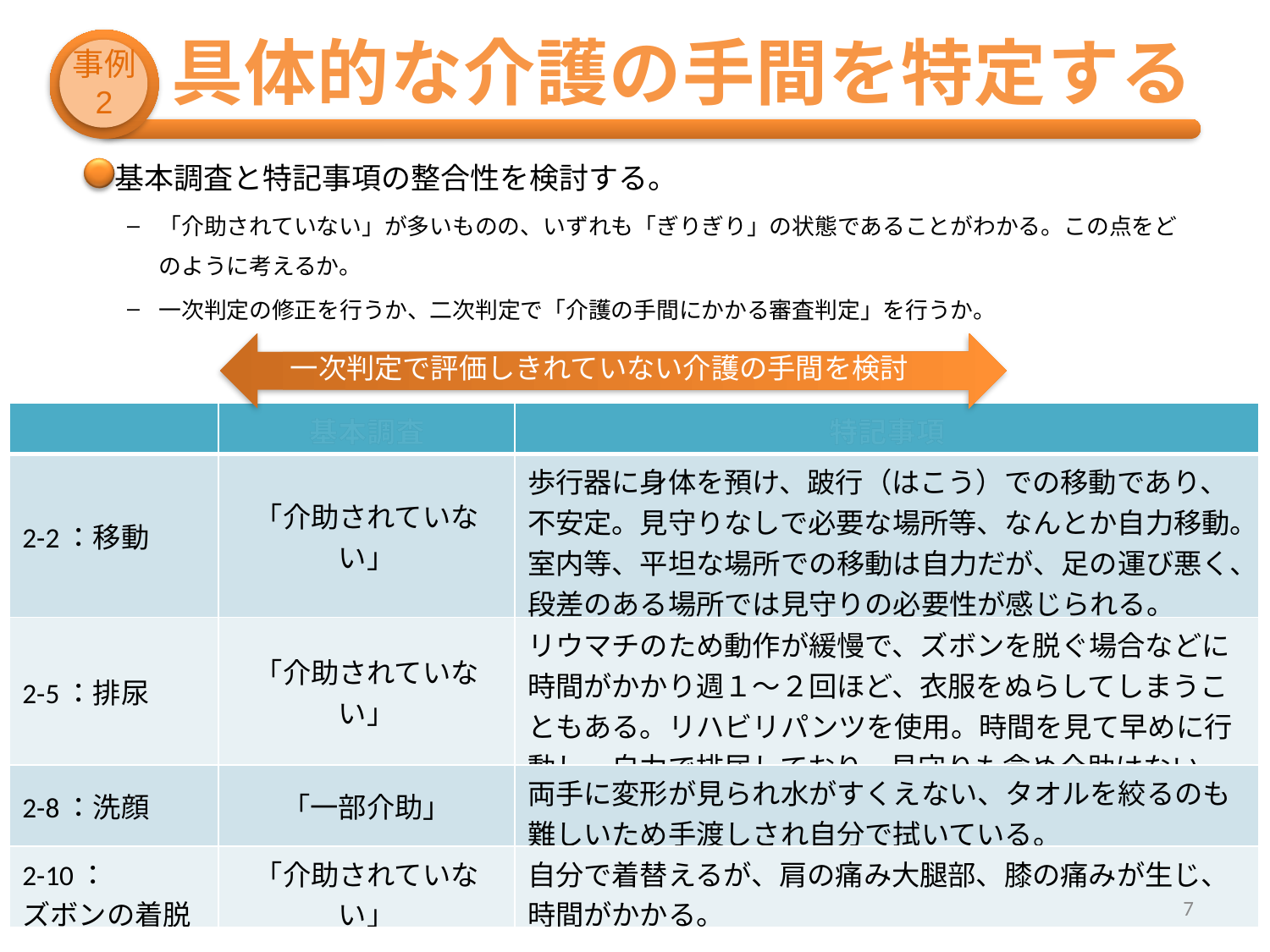

# 具体的な介護の手間を特定する
事例
2
基本調査と特記事項の整合性を検討する。
「介助されていない」が多いものの、いずれも「ぎりぎり」の状態であることがわかる。この点をどのように考えるか。
一次判定の修正を行うか、二次判定で「介護の手間にかかる審査判定」を行うか。

一次判定で評価しきれていない介護の手間を検討
|  | 基本調査 | 特記事項 |
| --- | --- | --- |
| 2-2：移動 | 「介助されていない」 | 歩行器に身体を預け、跛行（はこう）での移動であり、不安定。見守りなしで必要な場所等、なんとか自力移動。室内等、平坦な場所での移動は自力だが、足の運び悪く、段差のある場所では見守りの必要性が感じられる。 |
| 2-5：排尿 | 「介助されていない」 | リウマチのため動作が緩慢で、ズボンを脱ぐ場合などに時間がかかり週１～２回ほど、衣服をぬらしてしまうこともある。リハビリパンツを使用。時間を見て早めに行動し、自力で排尿しており、見守りも含め介助はない。 |
| 2-8：洗顔 | 「一部介助」 | 両手に変形が見られ水がすくえない、タオルを絞るのも難しいため手渡しされ自分で拭いている。 |
| 2-10： ズボンの着脱 | 「介助されていない」 | 自分で着替えるが、肩の痛み大腿部、膝の痛みが生じ、時間がかかる。 |
7